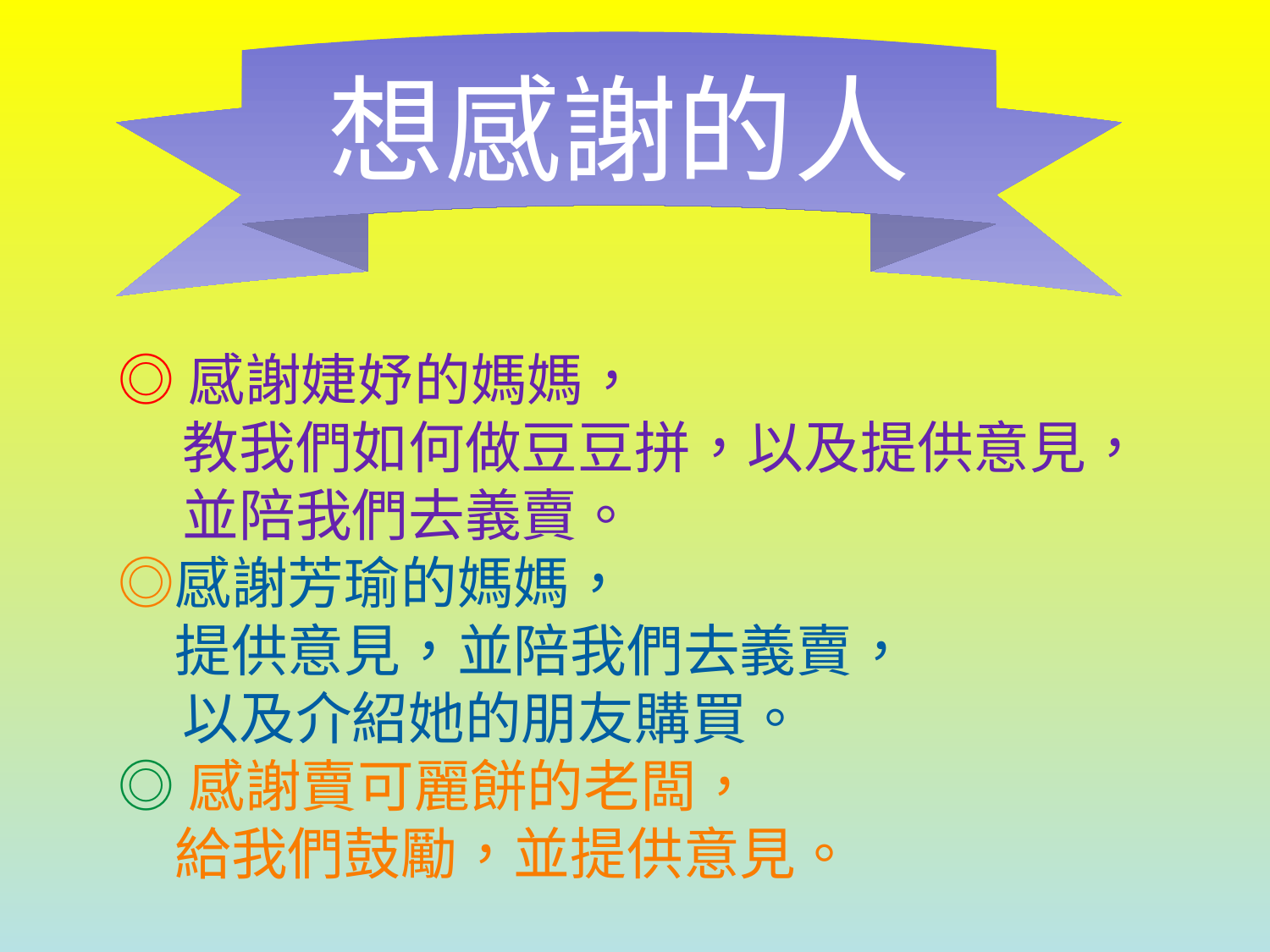

想感謝的人
◎感謝婕妤的媽媽，
    教我們如何做豆豆拼，以及提供意見，
    並陪我們去義賣。 　　　　
◎感謝芳瑜的媽媽，
　提供意見，並陪我們去義賣，
    以及介紹她的朋友購買。
◎感謝賣可麗餅的老闆，
　給我們鼓勵，並提供意見。